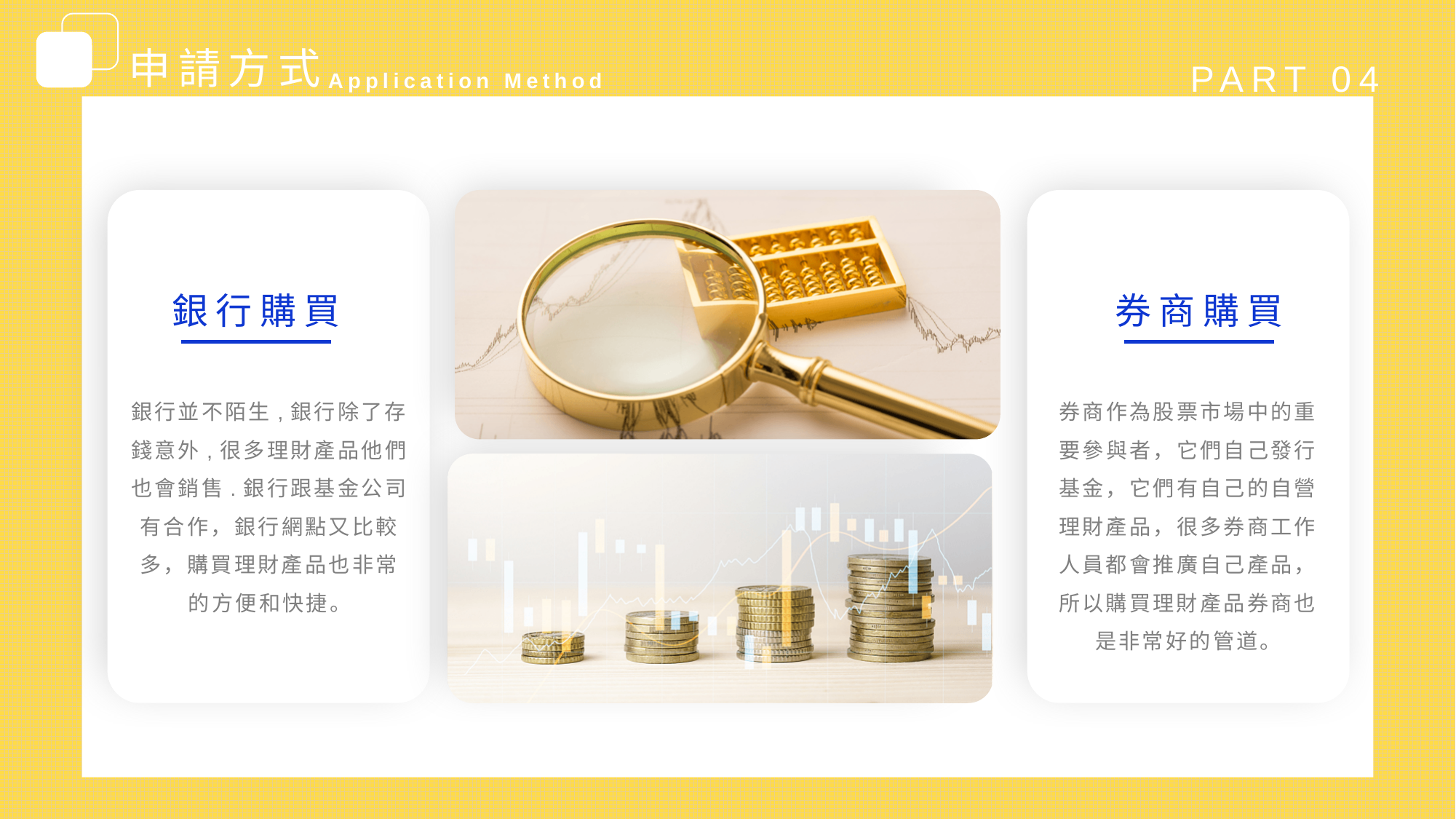

申請方式
PART 04
 Application Method

銀行購買
券商購買
銀行並不陌生,銀行除了存錢意外,很多理財產品他們也會銷售.銀行跟基金公司有合作，銀行網點又比較多，購買理財產品也非常的方便和快捷。
券商作為股票市場中的重要參與者，它們自己發行基金，它們有自己的自營理財產品，很多券商工作人員都會推廣自己產品，所以購買理財產品券商也是非常好的管道。